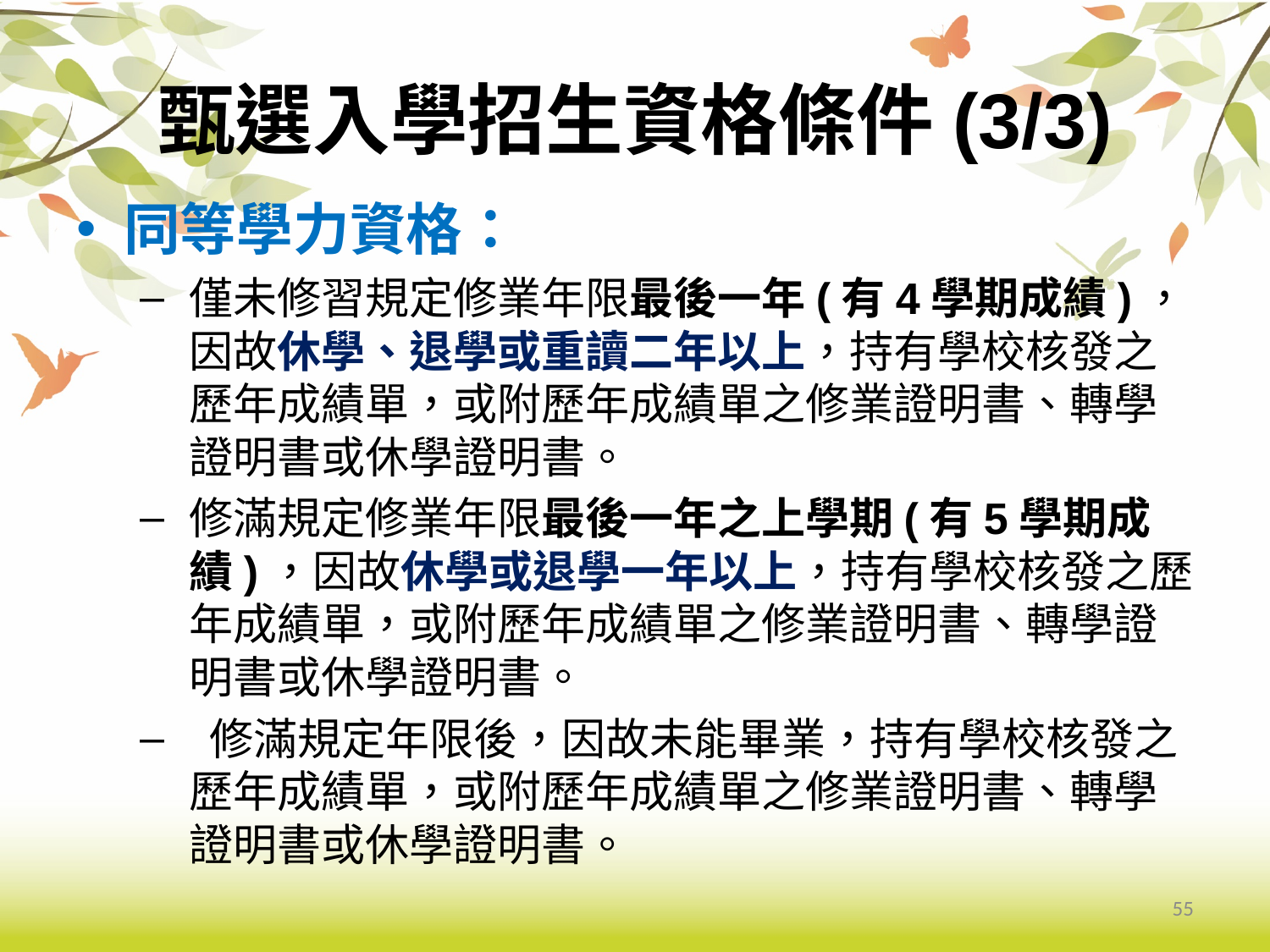

# 甄選入學招生資格條件(3/3)
同等學力資格：
僅未修習規定修業年限最後一年(有4學期成績)，因故休學、退學或重讀二年以上，持有學校核發之歷年成績單，或附歷年成績單之修業證明書、轉學證明書或休學證明書。
修滿規定修業年限最後一年之上學期(有5學期成績)，因故休學或退學一年以上，持有學校核發之歷年成績單，或附歷年成績單之修業證明書、轉學證明書或休學證明書。
 修滿規定年限後，因故未能畢業，持有學校核發之歷年成績單，或附歷年成績單之修業證明書、轉學證明書或休學證明書。
55